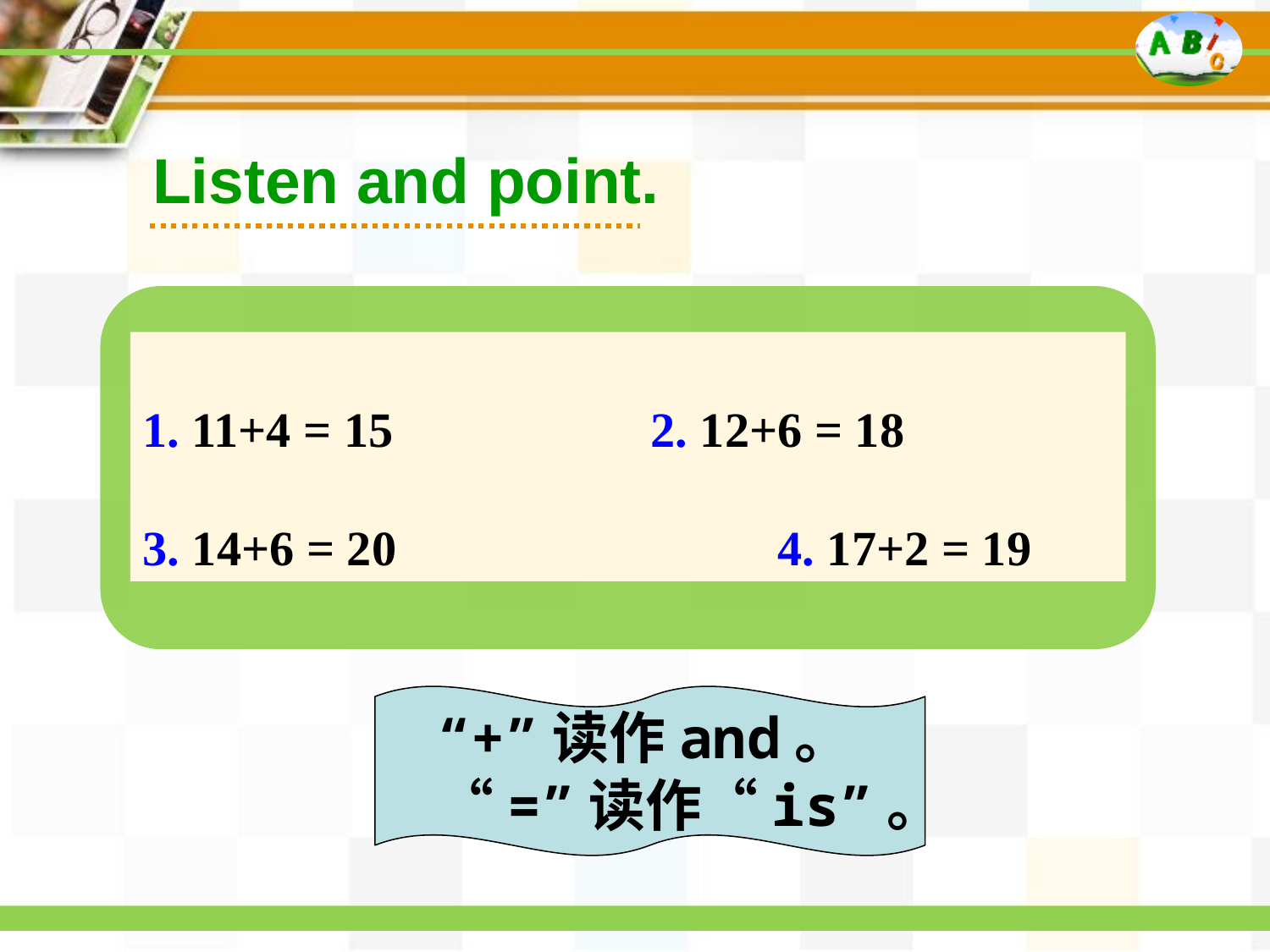

Listen and point.

1. 11+4 = 15			2. 12+6 = 18
3. 14+6 = 20			4. 17+2 = 19

“+”读作and。“=”读作“is”。